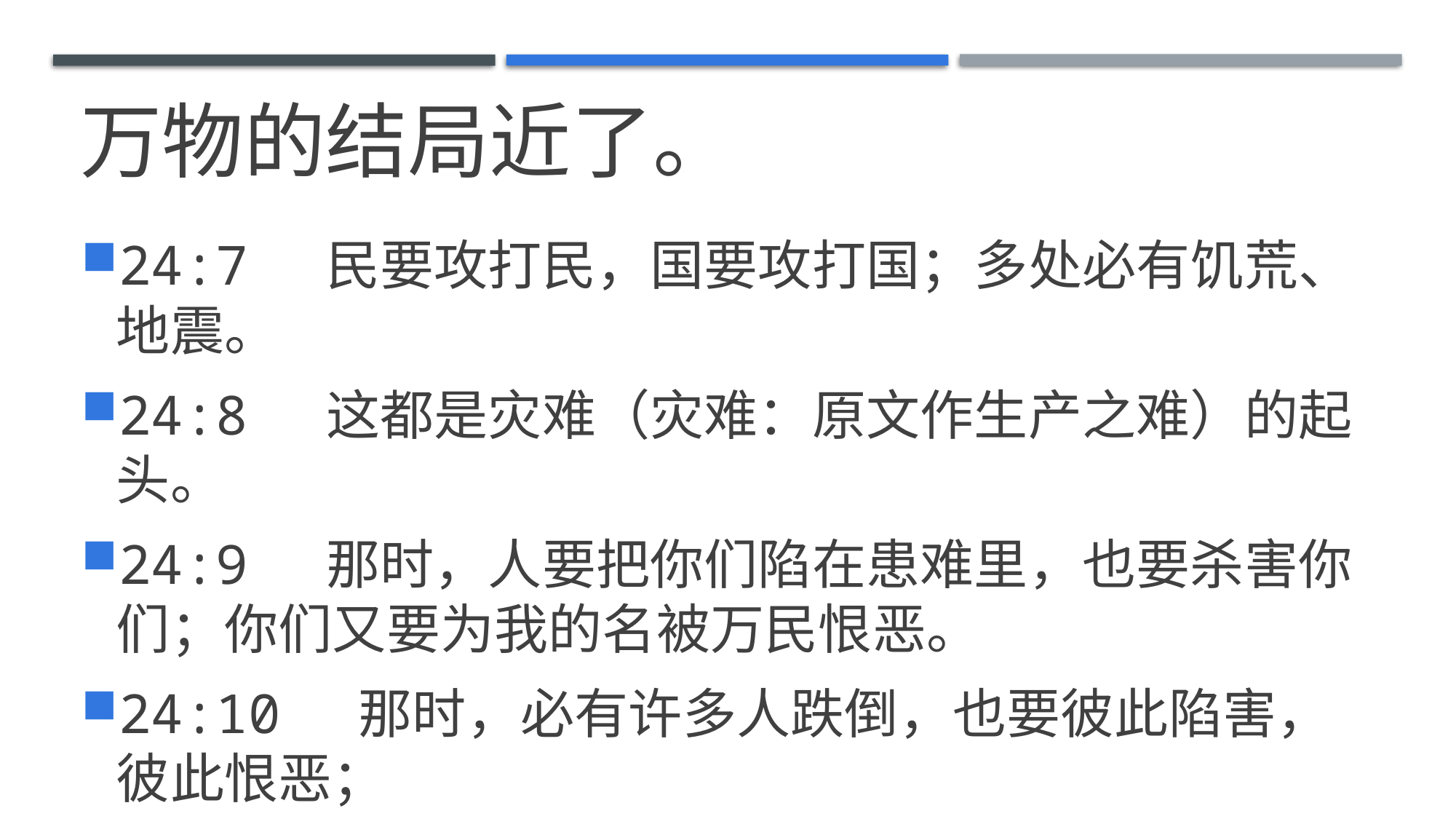

# 万物的结局近了。
24:7  民要攻打民，国要攻打国；多处必有饥荒、地震。
24:8  这都是灾难（灾难：原文作生产之难）的起头。
24:9  那时，人要把你们陷在患难里，也要杀害你们；你们又要为我的名被万民恨恶。
24:10  那时，必有许多人跌倒，也要彼此陷害，彼此恨恶；